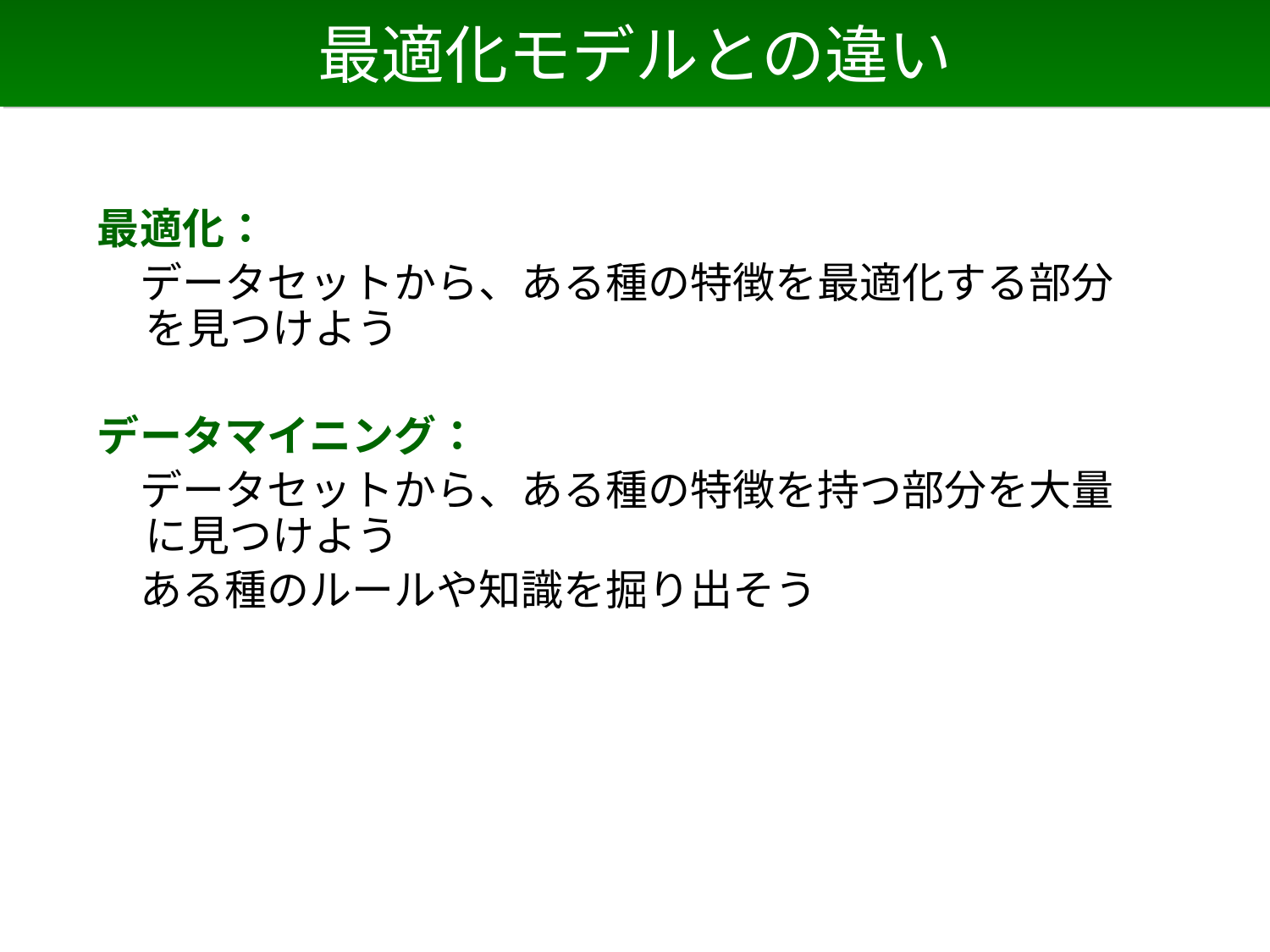

# 最適化モデルとの違い
最適化：
　データセットから、ある種の特徴を最適化する部分を見つけよう

データマイニング：
　データセットから、ある種の特徴を持つ部分を大量に見つけよう
　ある種のルールや知識を掘り出そう